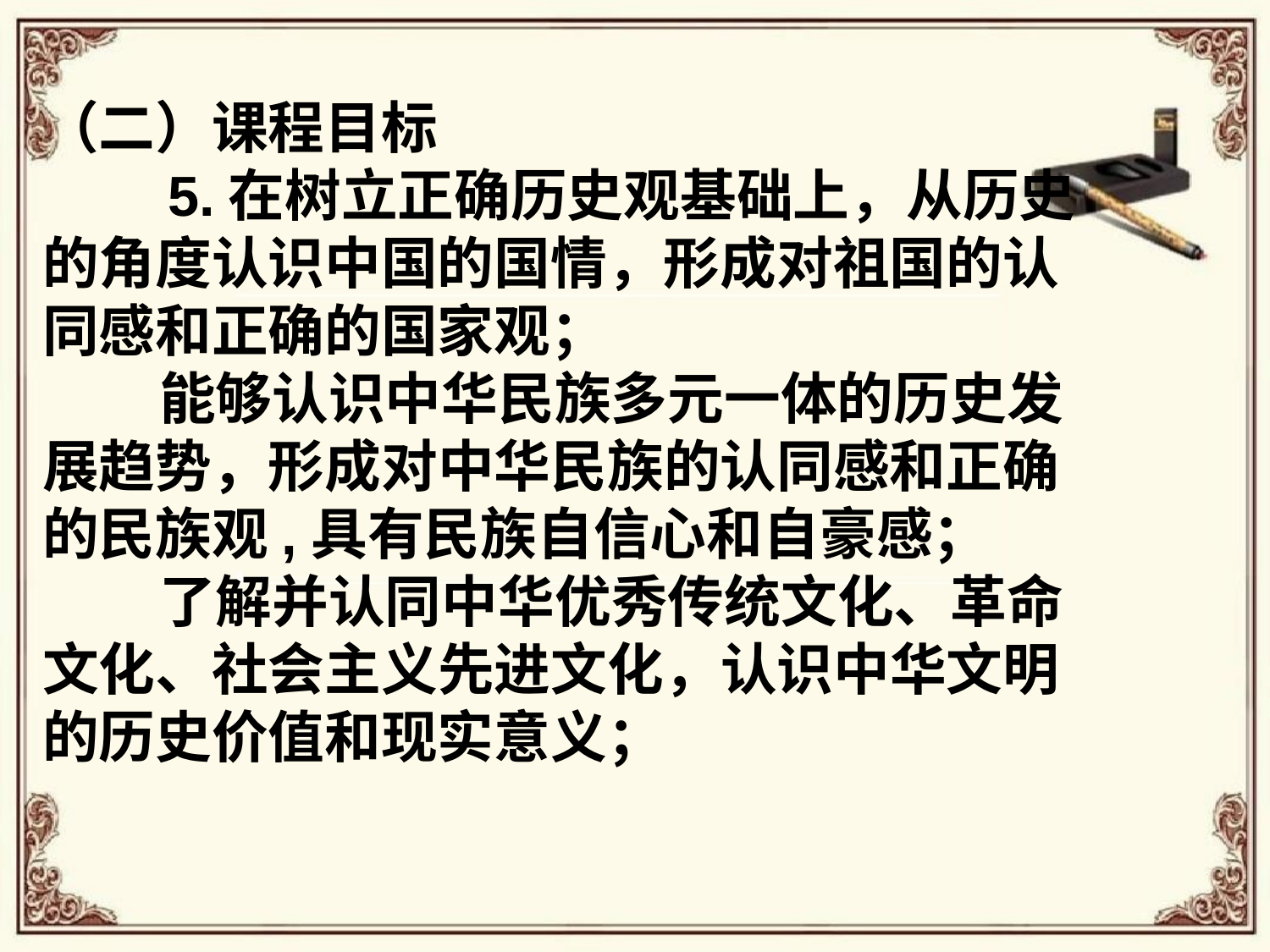

（二）课程目标
        5.在树立正确历史观基础上，从历史的角度认识中国的国情，形成对祖国的认同感和正确的国家观；
        能够认识中华民族多元一体的历史发展趋势，形成对中华民族的认同感和正确的民族观,具有民族自信心和自豪感；
        了解并认同中华优秀传统文化、革命文化、社会主义先进文化，认识中华文明的历史价值和现实意义；